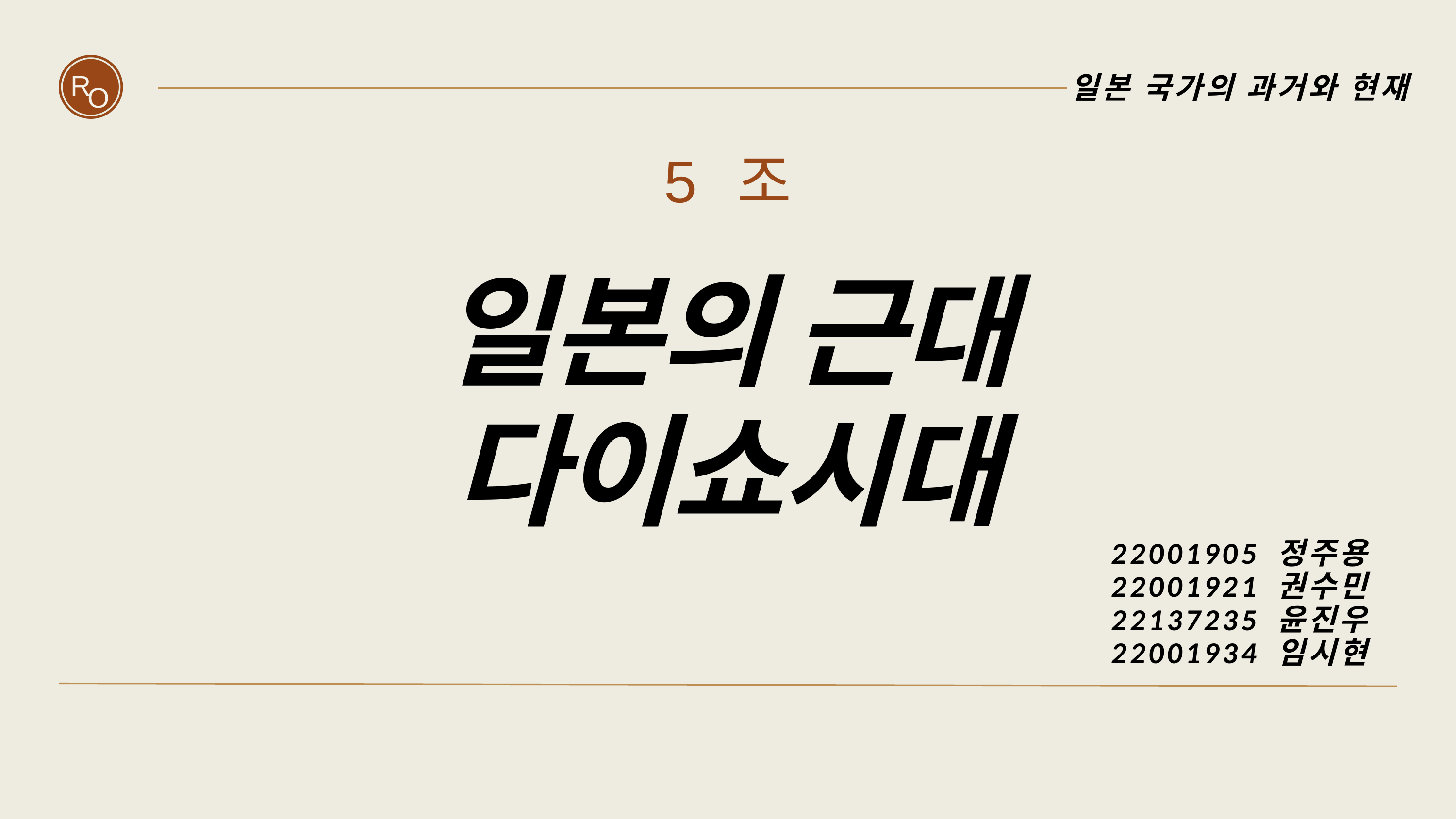

R
O
일본 국가의 과거와 현재

5조
일본의 근대
다이쇼시대
22001905 정주용
22001921 권수민
22137235 윤진우
22001934 임시현